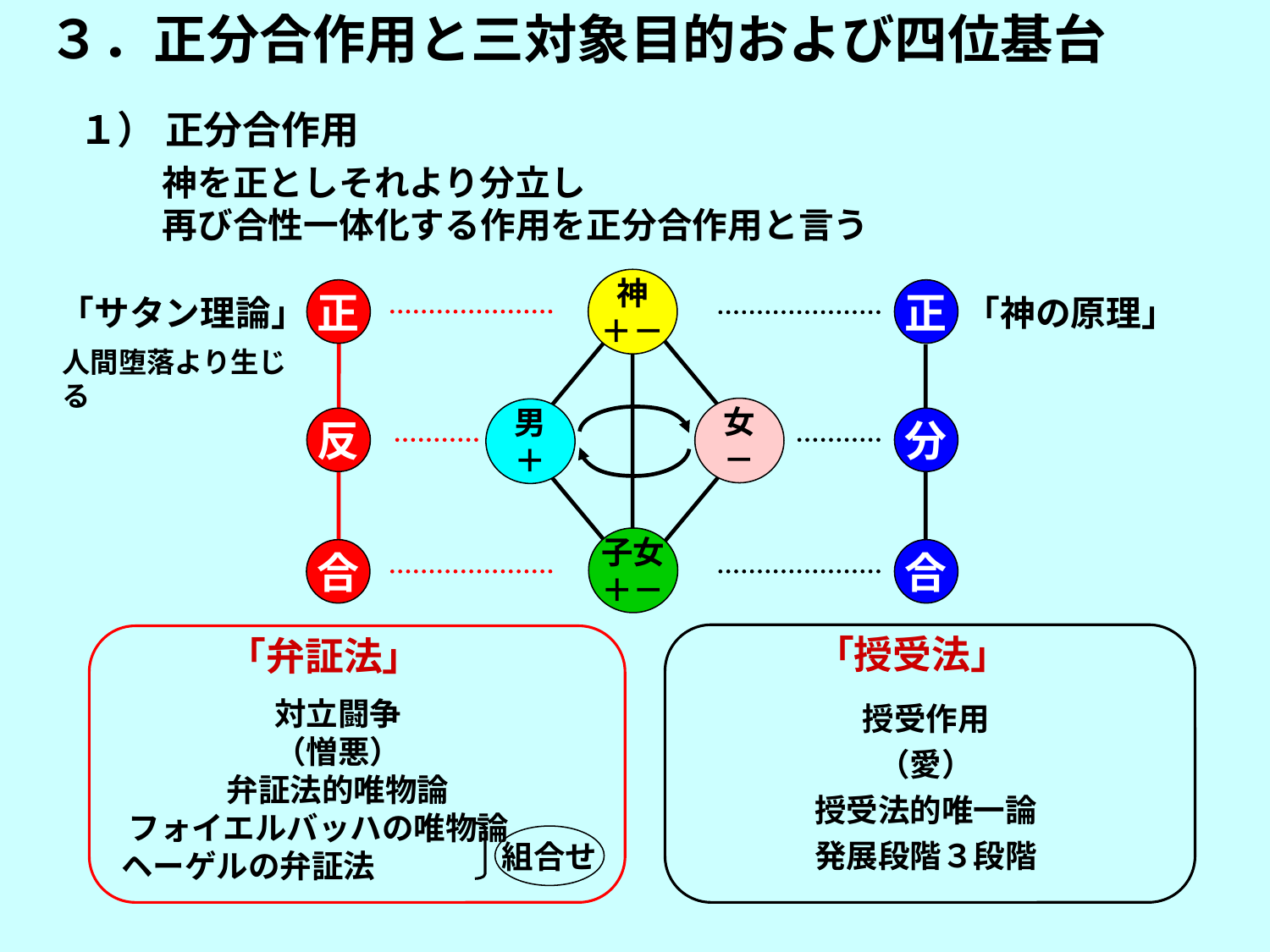

３．正分合作用と三対象目的および四位基台
１） 正分合作用
神を正としそれより分立し
再び合性一体化する作用を正分合作用と言う
神
＋－
正
正
「サタン理論」
「神の原理」

人間堕落より生じる

女
－
男
＋
反
分

子女
＋－
合
合

「授受法」

「弁証法」

授受作用
（愛）
授受法的唯一論
発展段階３段階
対立闘争
（憎悪）
弁証法的唯物論
   フォイエルバッハの唯物論
  ヘーゲルの弁証法

組合せ